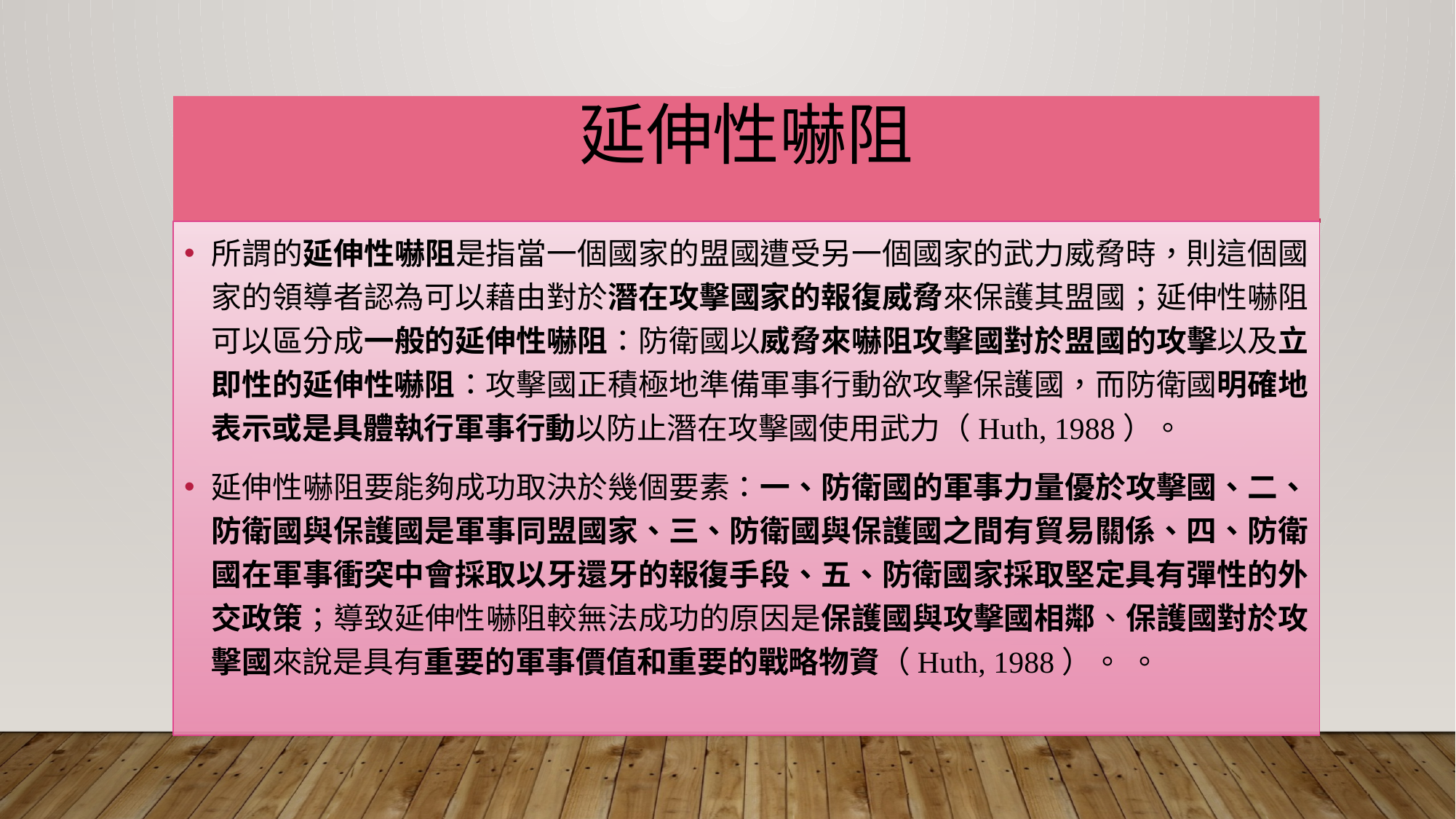

# 延伸性嚇阻
所謂的延伸性嚇阻是指當一個國家的盟國遭受另一個國家的武力威脅時，則這個國家的領導者認為可以藉由對於潛在攻擊國家的報復威脅來保護其盟國；延伸性嚇阻可以區分成一般的延伸性嚇阻：防衛國以威脅來嚇阻攻擊國對於盟國的攻擊以及立即性的延伸性嚇阻：攻擊國正積極地準備軍事行動欲攻擊保護國，而防衛國明確地表示或是具體執行軍事行動以防止潛在攻擊國使用武力（Huth, 1988）。
延伸性嚇阻要能夠成功取決於幾個要素：一、防衛國的軍事力量優於攻擊國、二、防衛國與保護國是軍事同盟國家、三、防衛國與保護國之間有貿易關係、四、防衛國在軍事衝突中會採取以牙還牙的報復手段、五、防衛國家採取堅定具有彈性的外交政策；導致延伸性嚇阻較無法成功的原因是保護國與攻擊國相鄰、保護國對於攻擊國來說是具有重要的軍事價值和重要的戰略物資（Huth, 1988）。 。